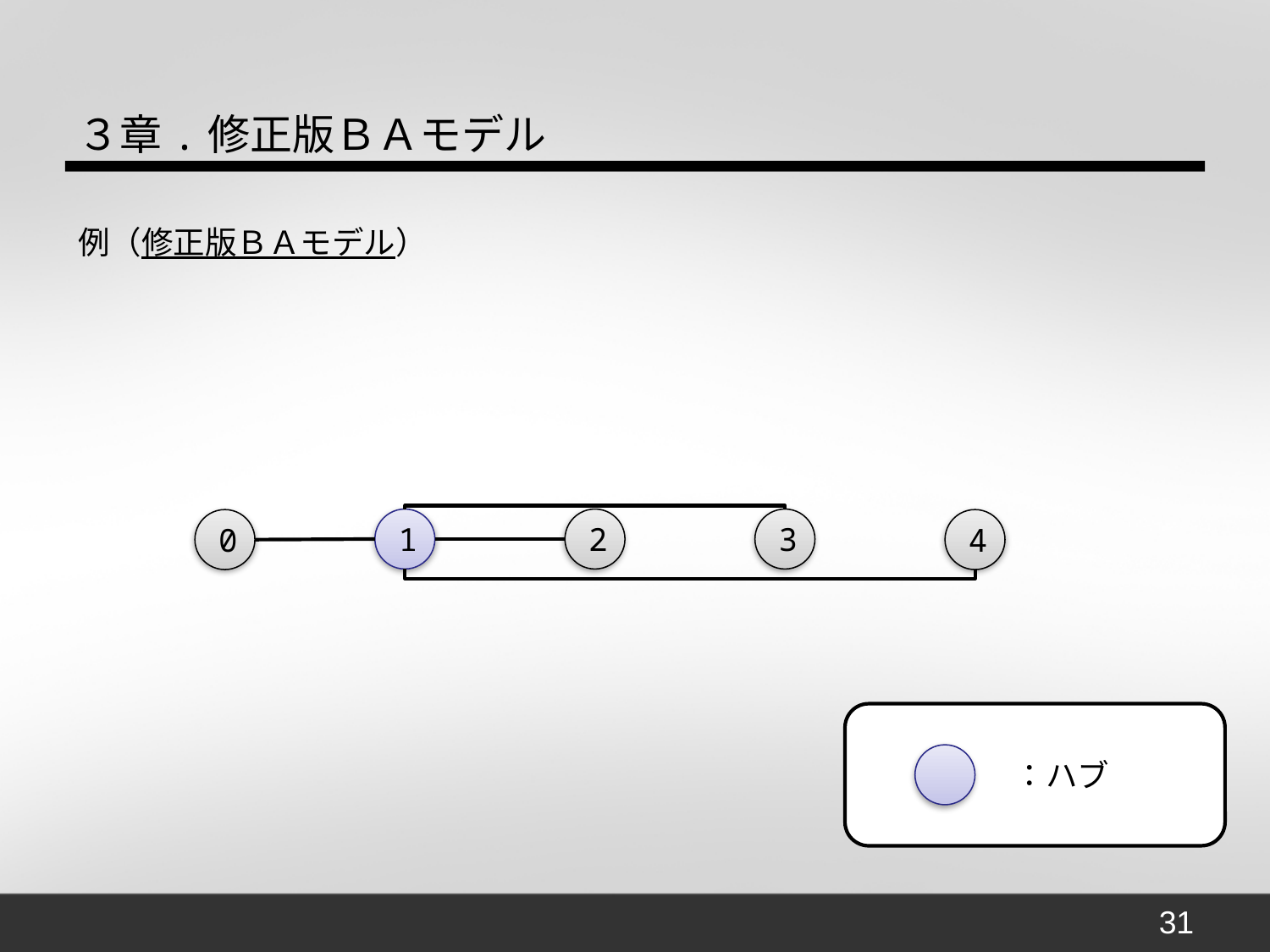

３章.修正版ＢＡモデル
例（修正版ＢＡモデル）

2
1
3
0
4

：ハブ
31